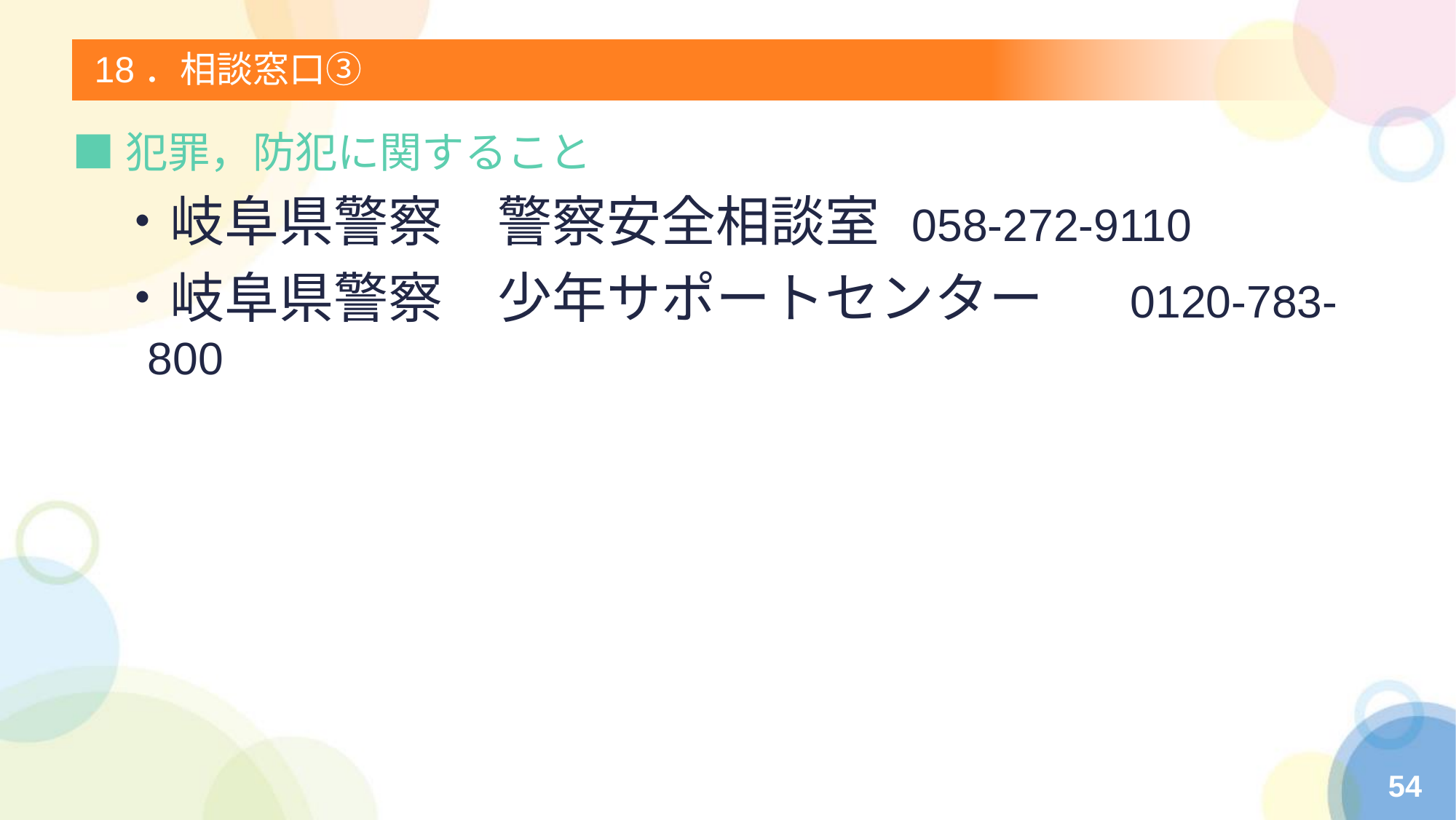

# 18．相談窓口③
■犯罪，防犯に関すること
・岐阜県警察　警察安全相談室	058-272-9110
・岐阜県警察　少年サポートセンター	0120-783-800
54